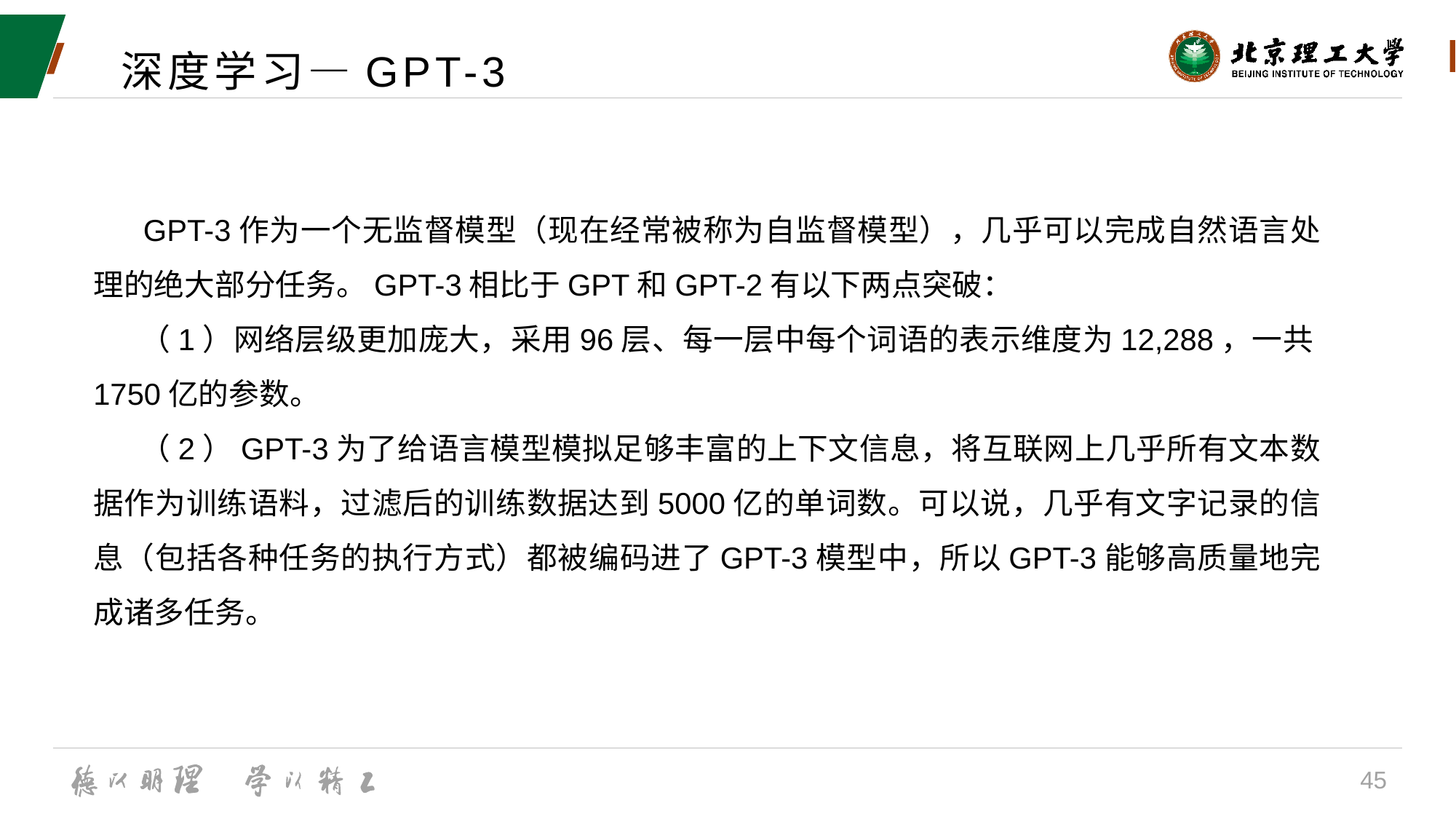

深度学习—GPT-3
  GPT-3作为一个无监督模型（现在经常被称为自监督模型），几乎可以完成自然语言处理的绝大部分任务。GPT-3相比于GPT和GPT-2有以下两点突破：
 （1）网络层级更加庞大，采用96层、每一层中每个词语的表示维度为12,288，一共1750亿的参数。
 （2）GPT-3为了给语言模型模拟足够丰富的上下文信息，将互联网上几乎所有文本数据作为训练语料，过滤后的训练数据达到5000亿的单词数。可以说，几乎有文字记录的信息（包括各种任务的执行方式）都被编码进了GPT-3模型中，所以GPT-3能够高质量地完成诸多任务。